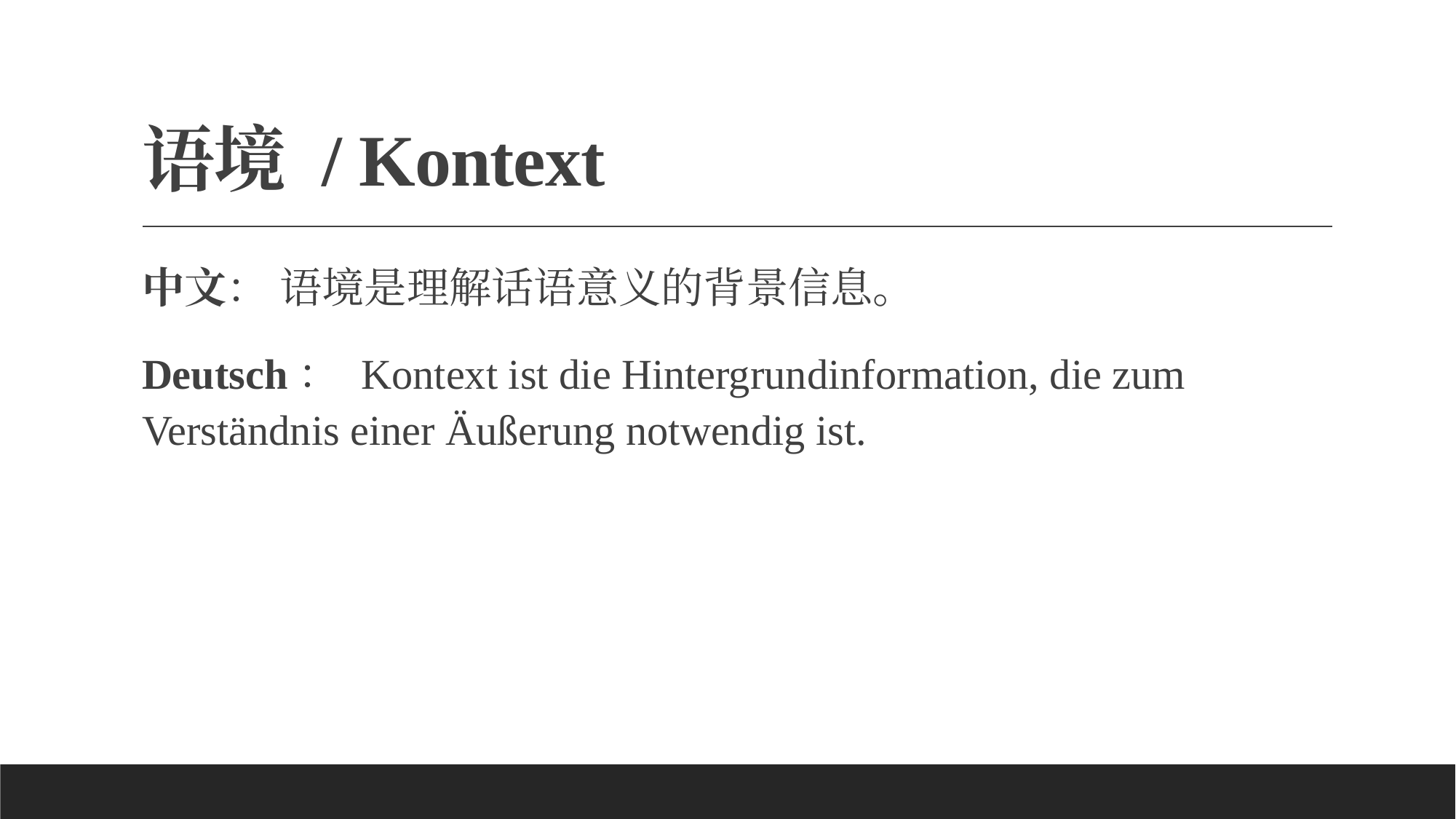

# 语境 / Kontext
中文： 语境是理解话语意义的背景信息。
Deutsch： Kontext ist die Hintergrundinformation, die zum Verständnis einer Äußerung notwendig ist.